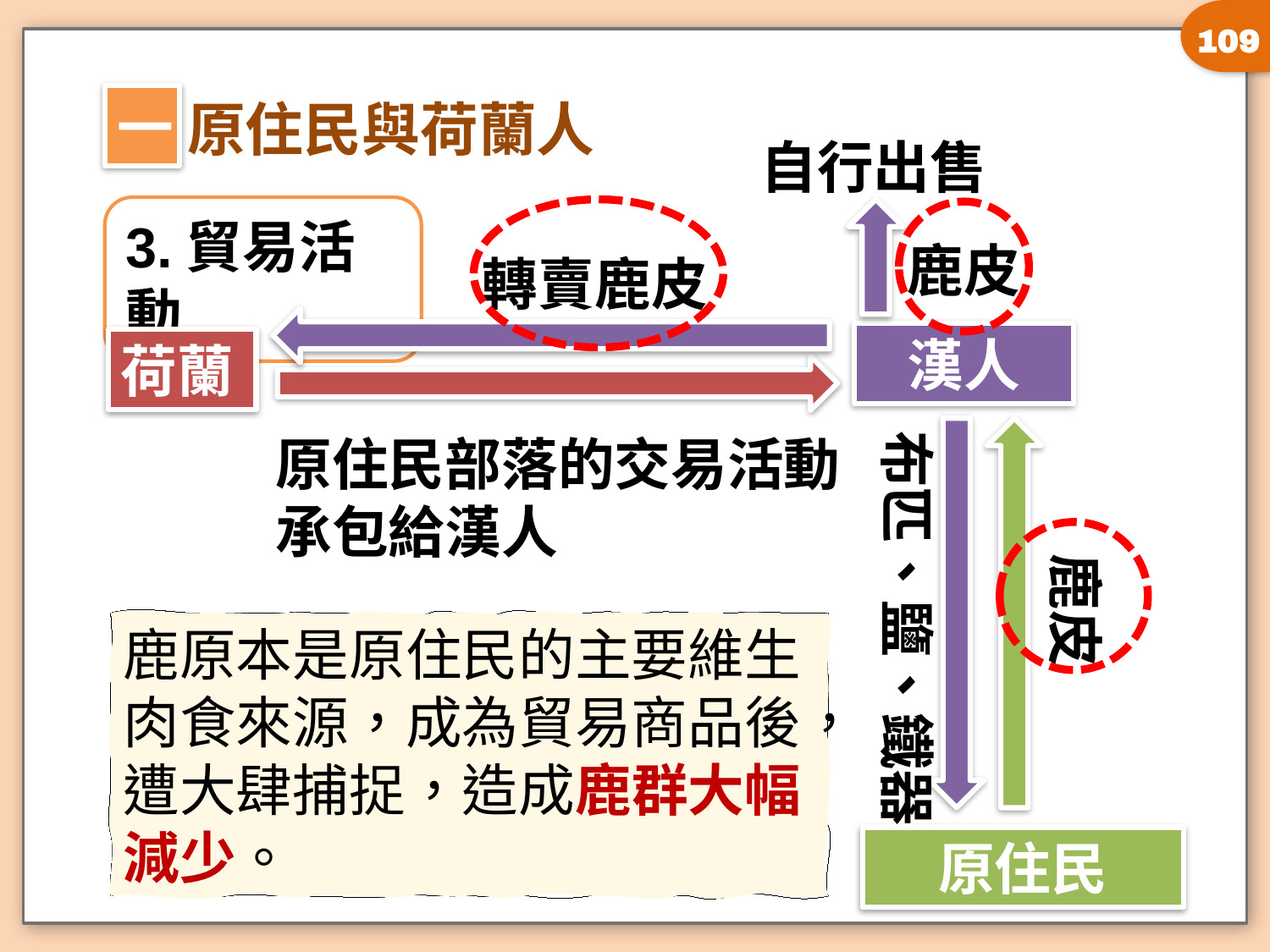

109
一
原住民與荷蘭人
自行出售
3.貿易活動

鹿皮

轉賣鹿皮

漢人
荷蘭

布匹、鹽、鐵器
原住民部落的交易活動承包給漢人

鹿皮

鹿原本是原住民的主要維生肉食來源，成為貿易商品後，遭大肆捕捉，造成鹿群大幅減少。
原住民